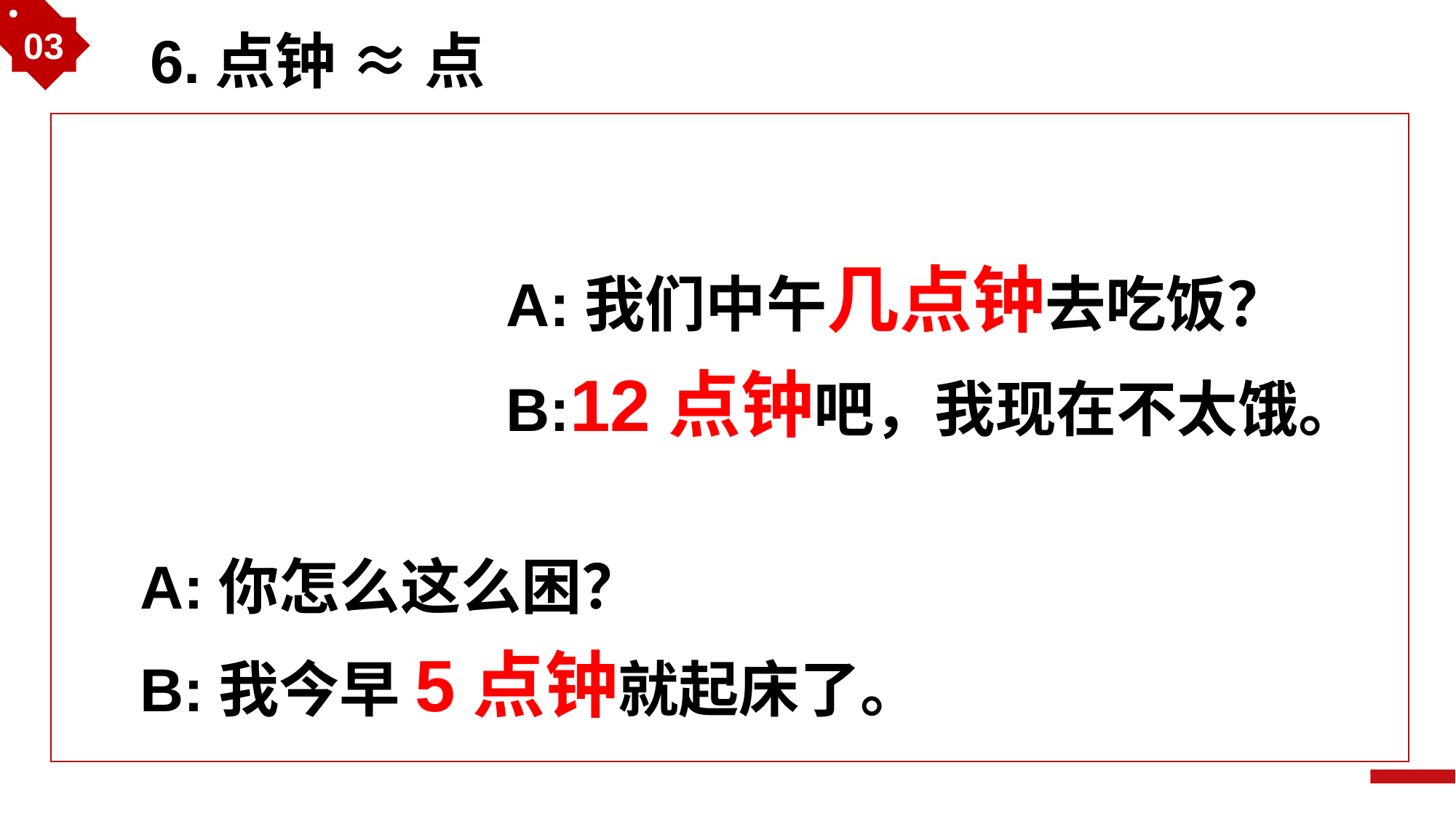

03
6.点钟 ≈ 点

A:我们中午几点钟去吃饭？
B:12点钟吧，我现在不太饿。
A:你怎么这么困？
B:我今早5点钟就起床了。